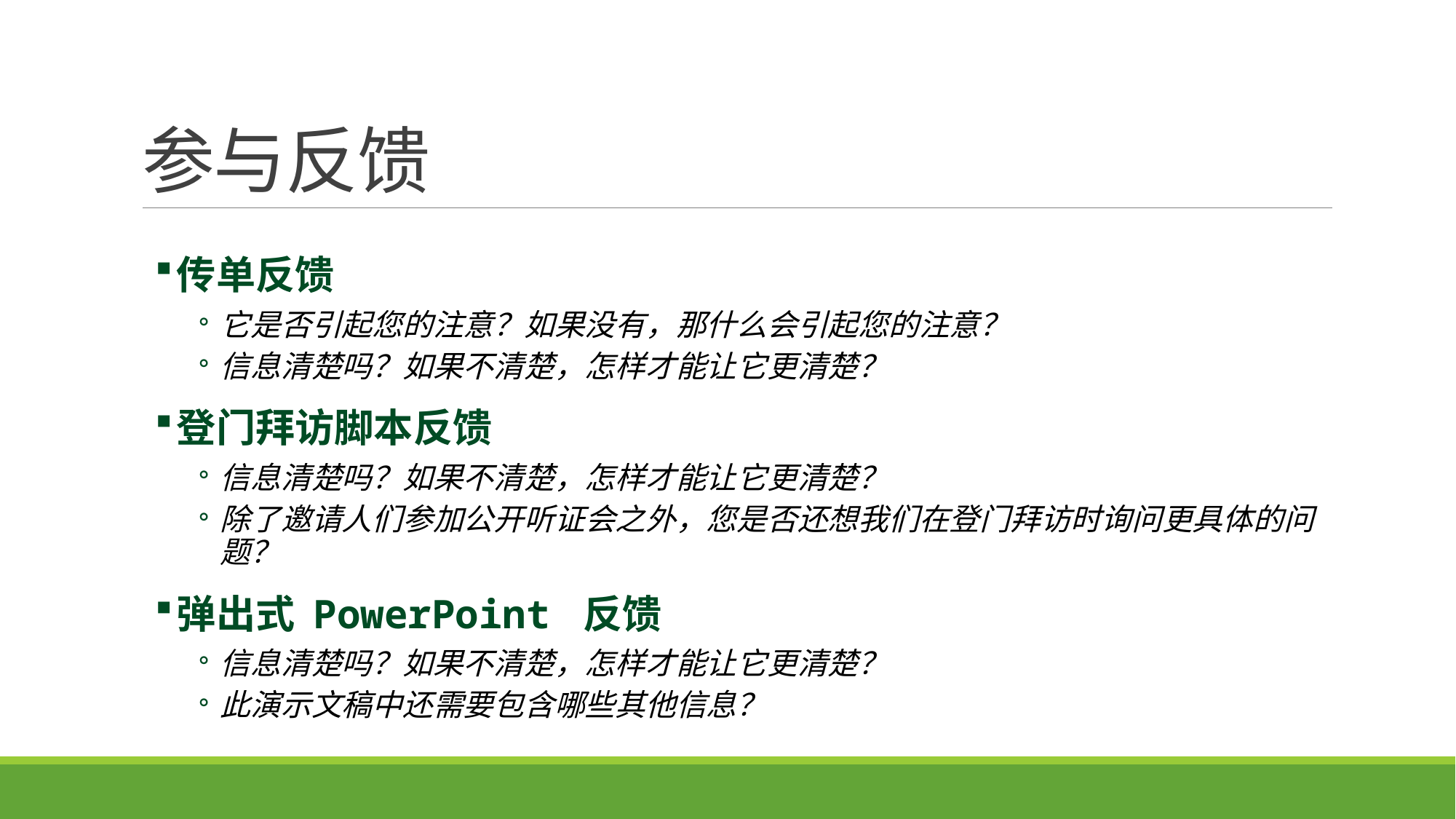

# 参与反馈
传单反馈
它是否引起您的注意？如果没有，那什么会引起您的注意？
信息清楚吗？如果不清楚，怎样才能让它更清楚？
登门拜访脚本反馈
信息清楚吗？如果不清楚，怎样才能让它更清楚？
除了邀请人们参加公开听证会之外，您是否还想我们在登门拜访时询问更具体的问题？
弹出式 PowerPoint 反馈
信息清楚吗？如果不清楚，怎样才能让它更清楚？
此演示文稿中还需要包含哪些其他信息？